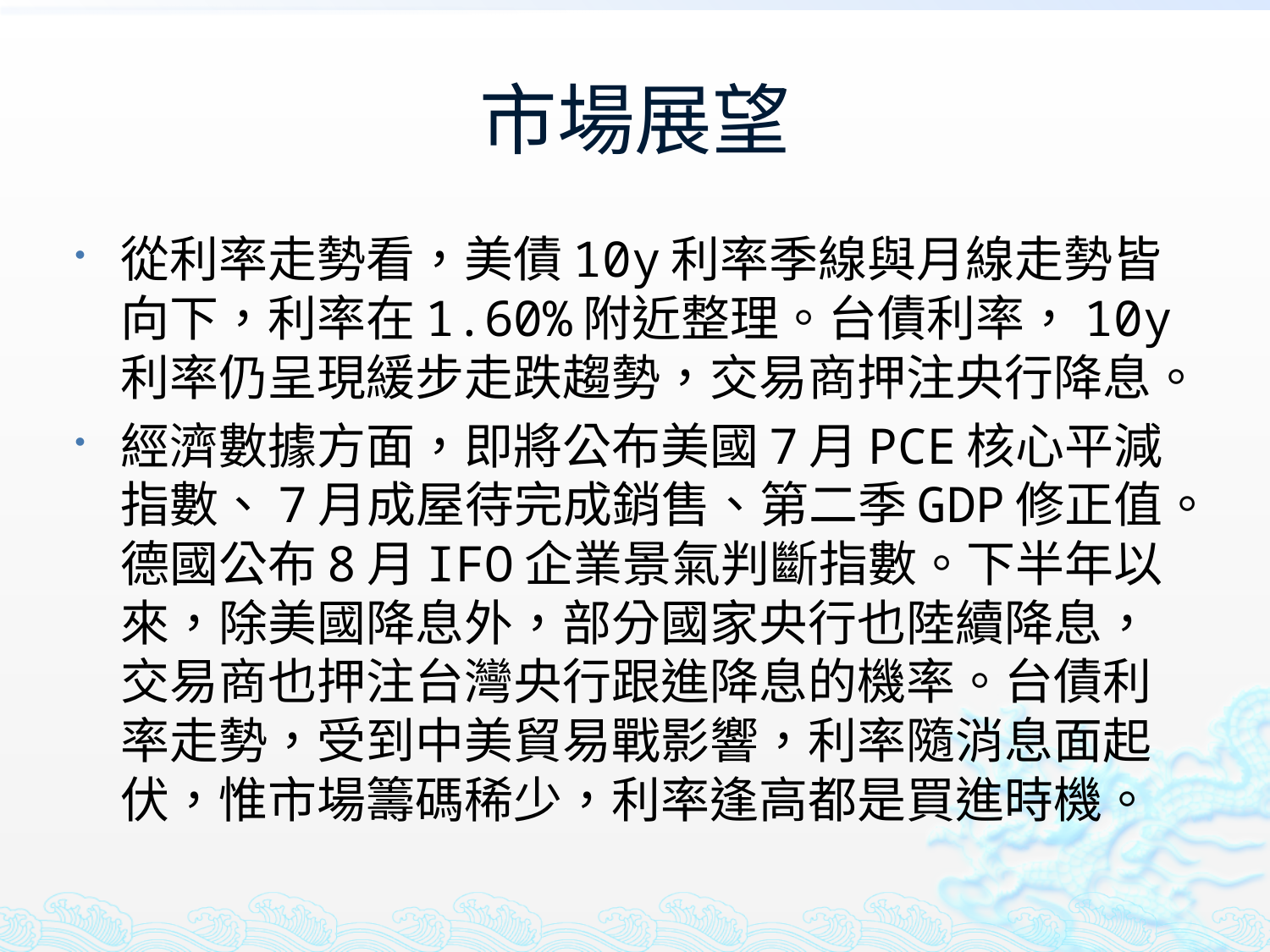

# 市場展望
從利率走勢看，美債10y利率季線與月線走勢皆向下，利率在1.60%附近整理。台債利率，10y利率仍呈現緩步走跌趨勢，交易商押注央行降息。
經濟數據方面，即將公布美國7月PCE核心平減指數、7月成屋待完成銷售、第二季GDP修正值。德國公布8月IFO企業景氣判斷指數。下半年以來，除美國降息外，部分國家央行也陸續降息，交易商也押注台灣央行跟進降息的機率。台債利率走勢，受到中美貿易戰影響，利率隨消息面起伏，惟市場籌碼稀少，利率逢高都是買進時機。